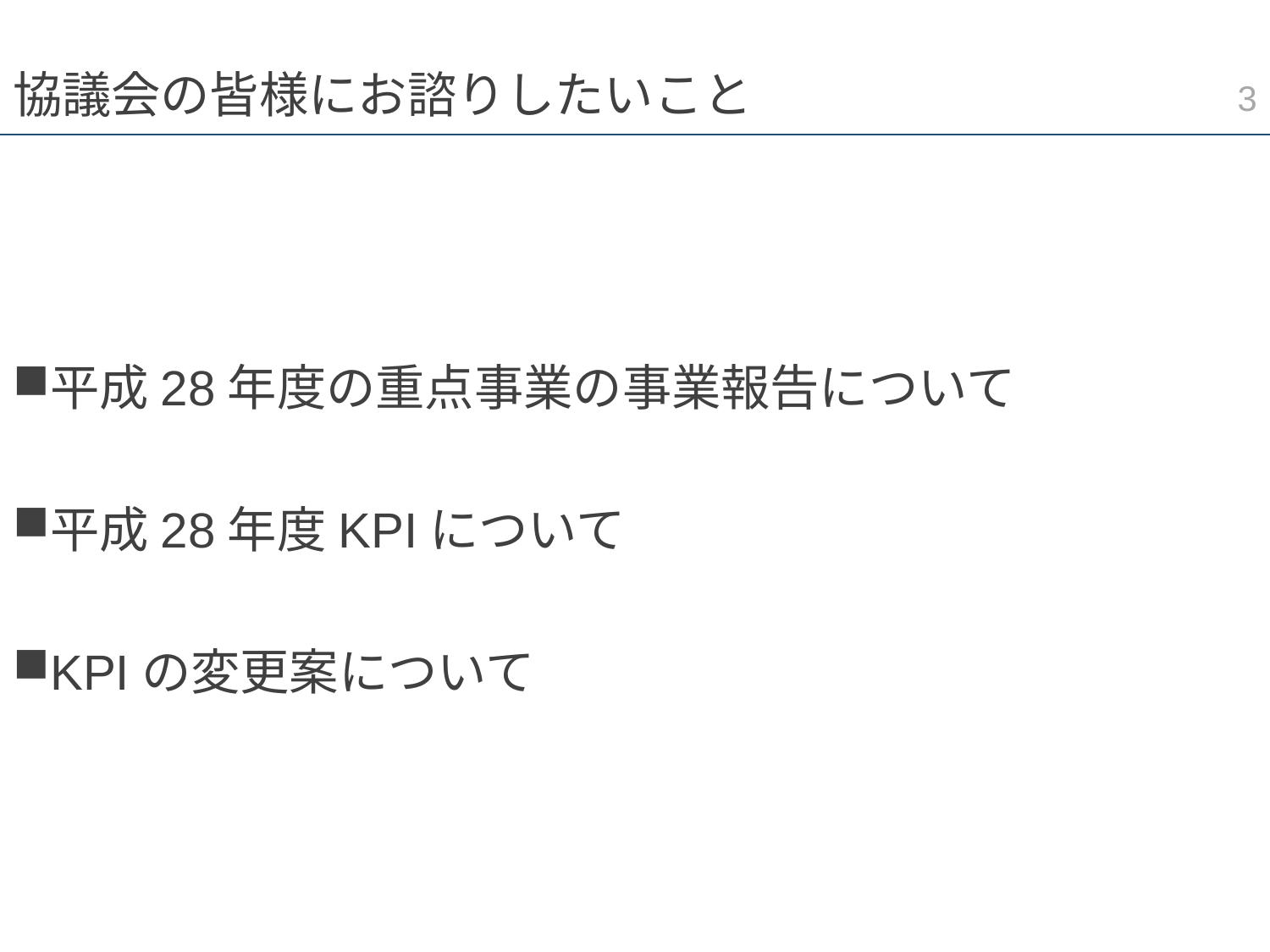

3
# 協議会の皆様にお諮りしたいこと
平成28年度の重点事業の事業報告について

平成28年度KPIについて

KPIの変更案について